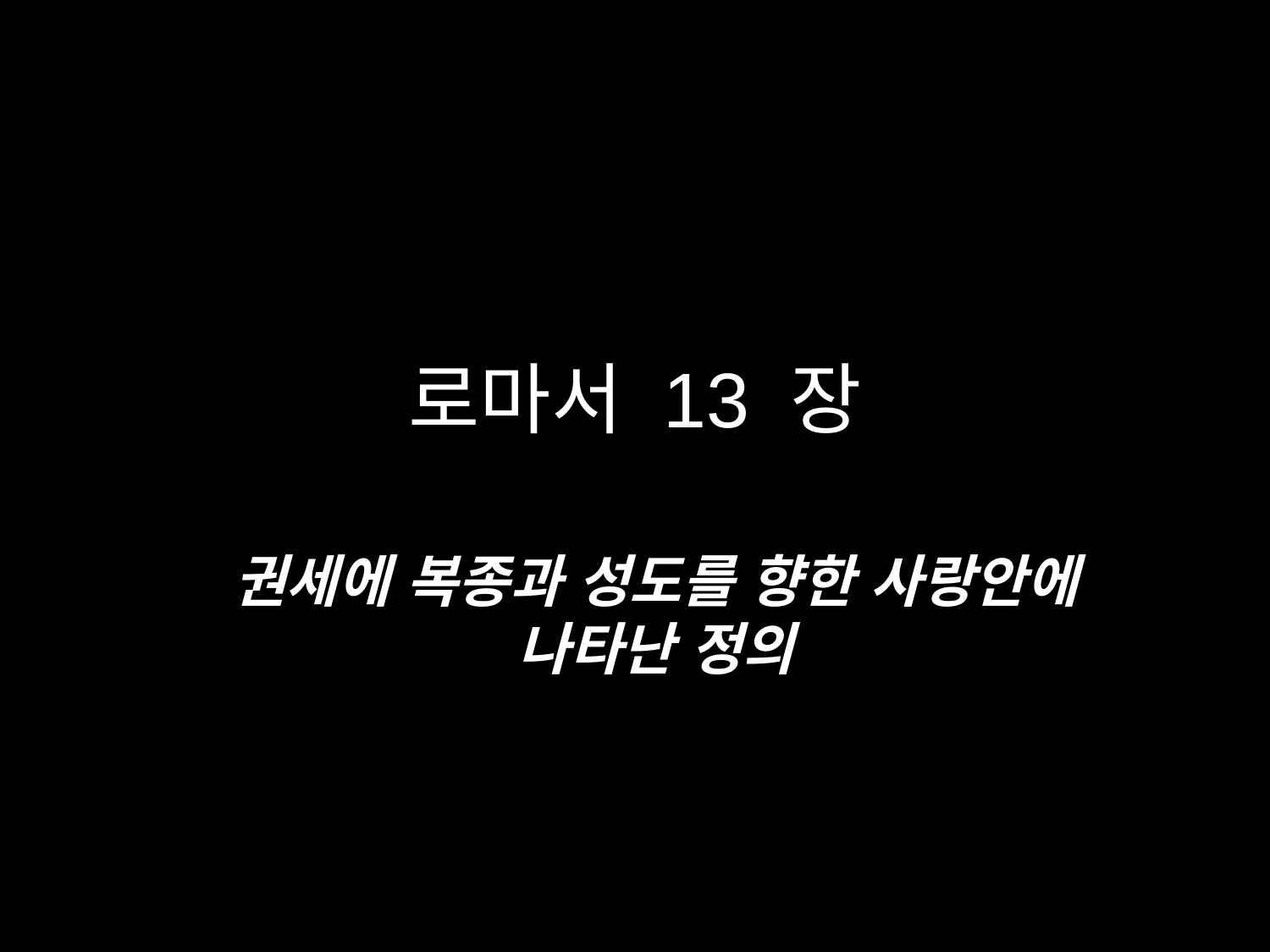

로마서 13 장
권세에 복종과 성도를 향한 사랑안에 나타난 정의